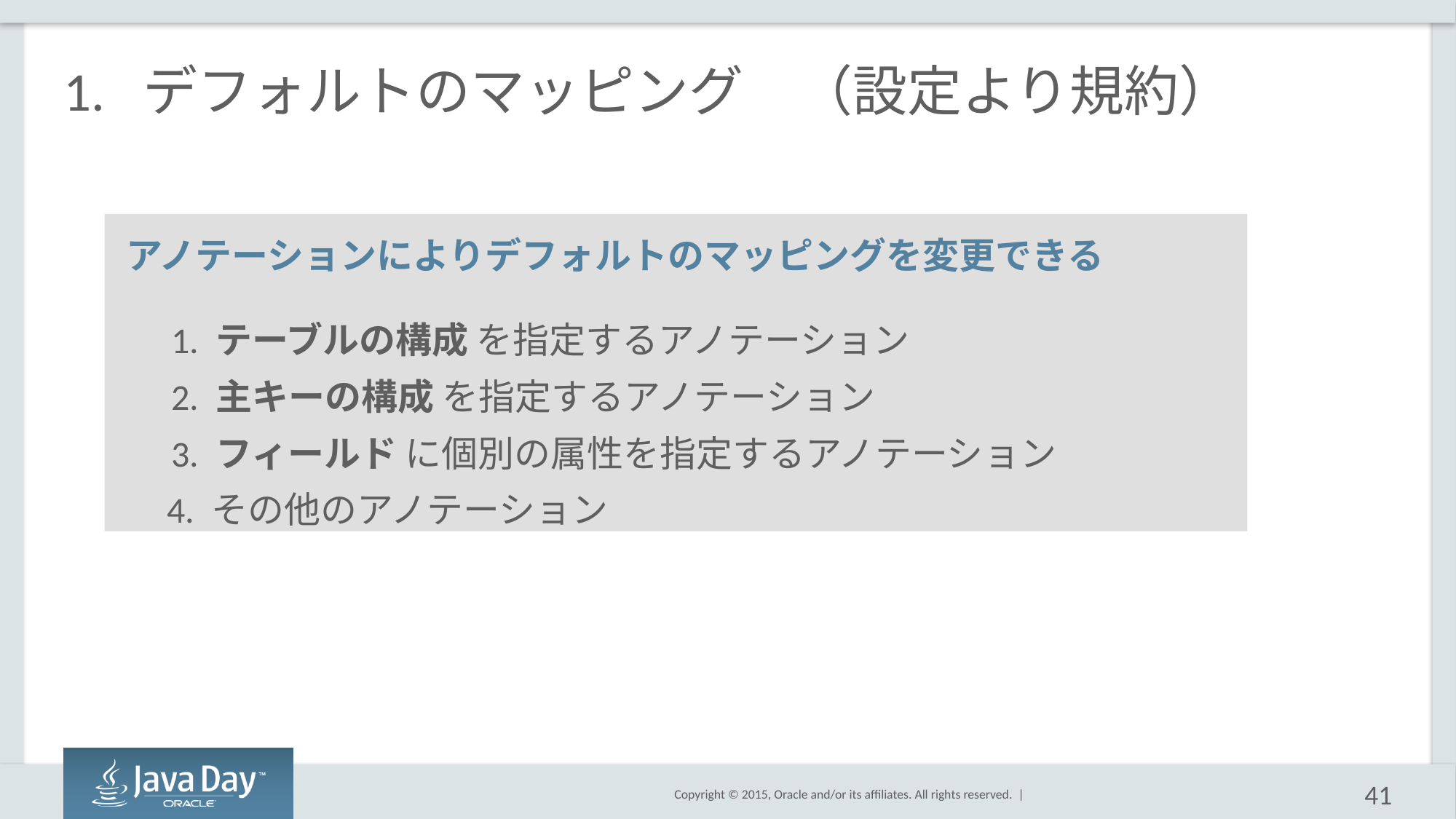

# 1.  デフォルトのマッピング　（設定より規約）
アノテーションによりデフォルトのマッピングを変更できる
　1. テーブルの構成 を指定するアノテーション
　2. 主キーの構成 を指定するアノテーション
　3. フィールド に個別の属性を指定するアノテーション
     4. その他のアノテーション
41